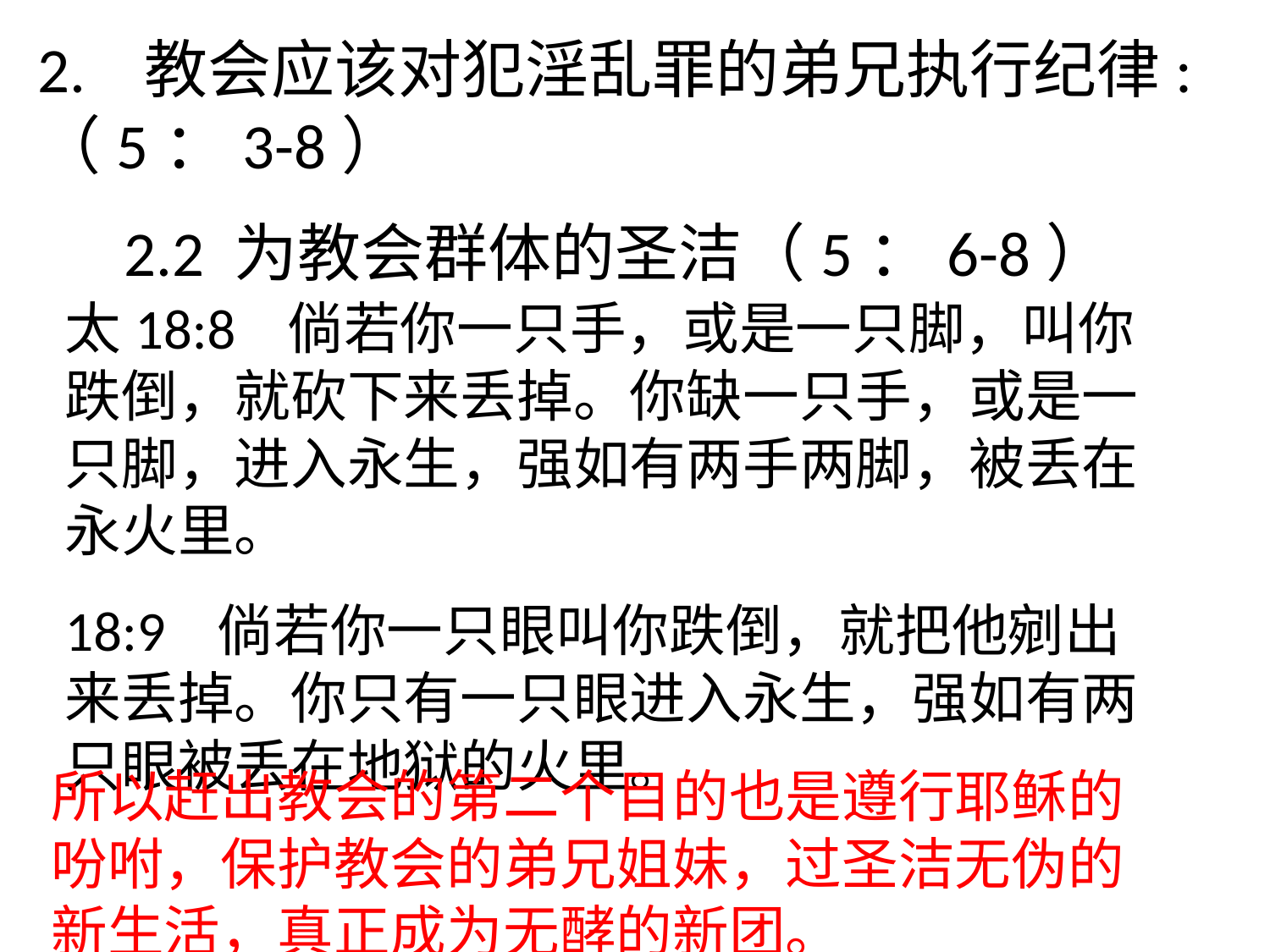

2.   教会应该对犯淫乱罪的弟兄执行纪律:（5：3-8）
      2.2 为教会群体的圣洁（5：6-8）
太18:8   倘若你一只手，或是一只脚，叫你跌倒，就砍下来丢掉。你缺一只手，或是一只脚，进入永生，强如有两手两脚，被丢在永火里。
18:9   倘若你一只眼叫你跌倒，就把他剜出来丢掉。你只有一只眼进入永生，强如有两只眼被丢在地狱的火里。
所以赶出教会的第二个目的也是遵行耶稣的吩咐，保护教会的弟兄姐妹，过圣洁无伪的新生活，真正成为无酵的新团。